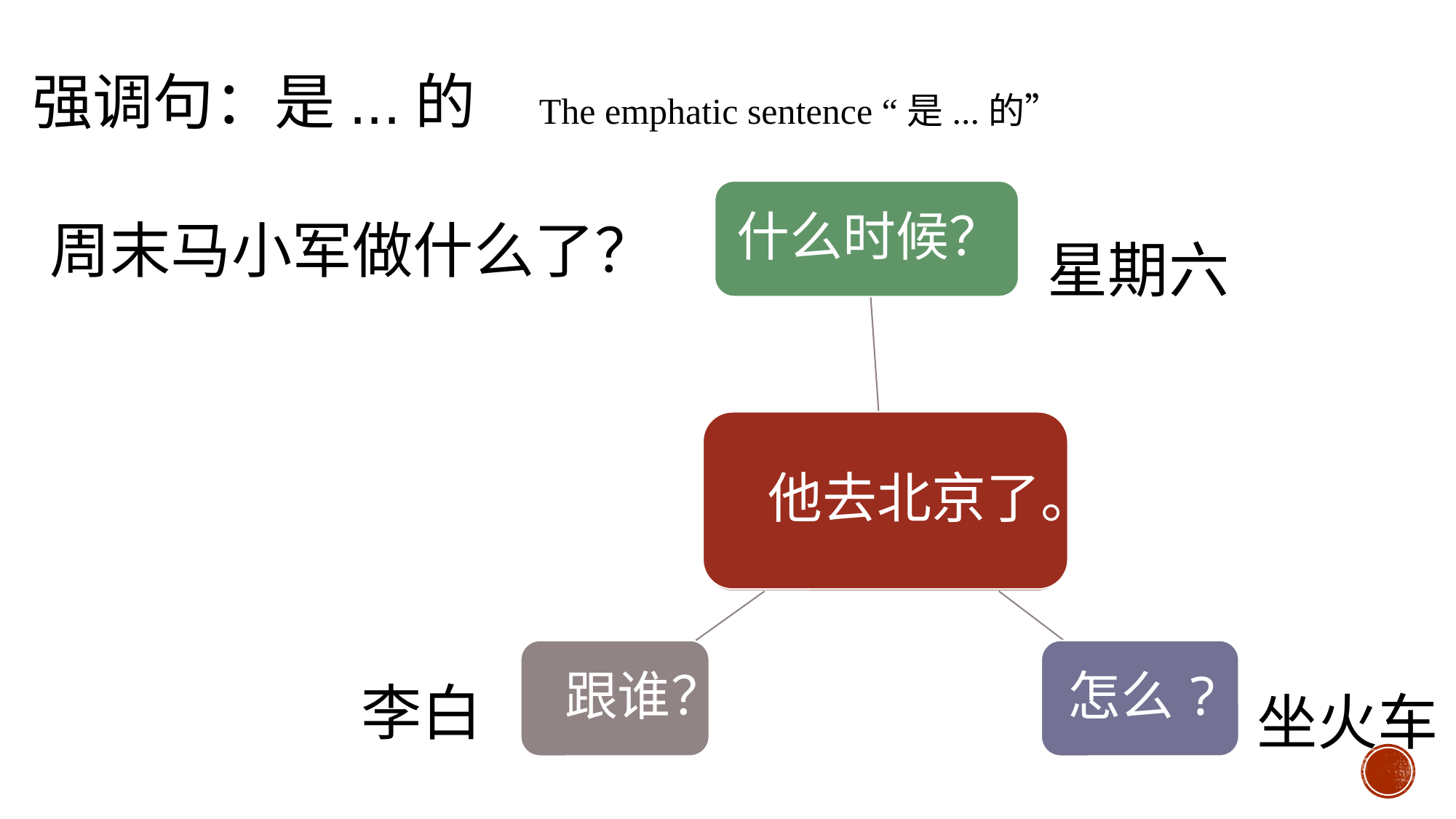

强调句：是...的      The emphatic sentence “是...的”
周末马小军做什么了？
星期六
他去北京了。
什么时候？
怎么?
跟谁？

他去北京了。
李白
坐火车